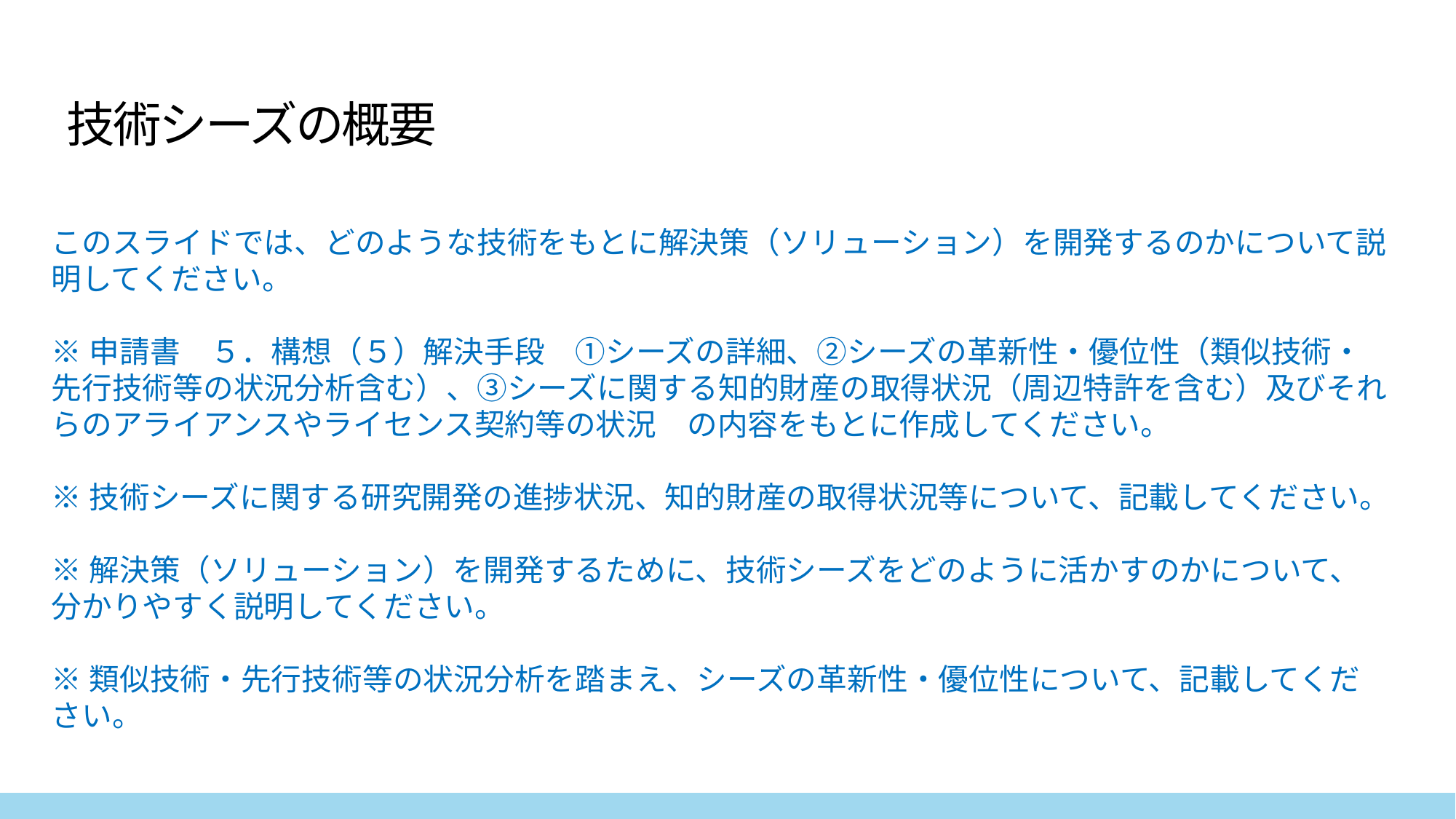

技術シーズの概要
このスライドでは、どのような技術をもとに解決策（ソリューション）を開発するのかについて説明してください。

※申請書　５．構想（５）解決手段　①シーズの詳細、②シーズの革新性・優位性（類似技術・先行技術等の状況分析含む）、③シーズに関する知的財産の取得状況（周辺特許を含む）及びそれらのアライアンスやライセンス契約等の状況　の内容をもとに作成してください。

※技術シーズに関する研究開発の進捗状況、知的財産の取得状況等について、記載してください。

※解決策（ソリューション）を開発するために、技術シーズをどのように活かすのかについて、分かりやすく説明してください。

※類似技術・先行技術等の状況分析を踏まえ、シーズの革新性・優位性について、記載してください。